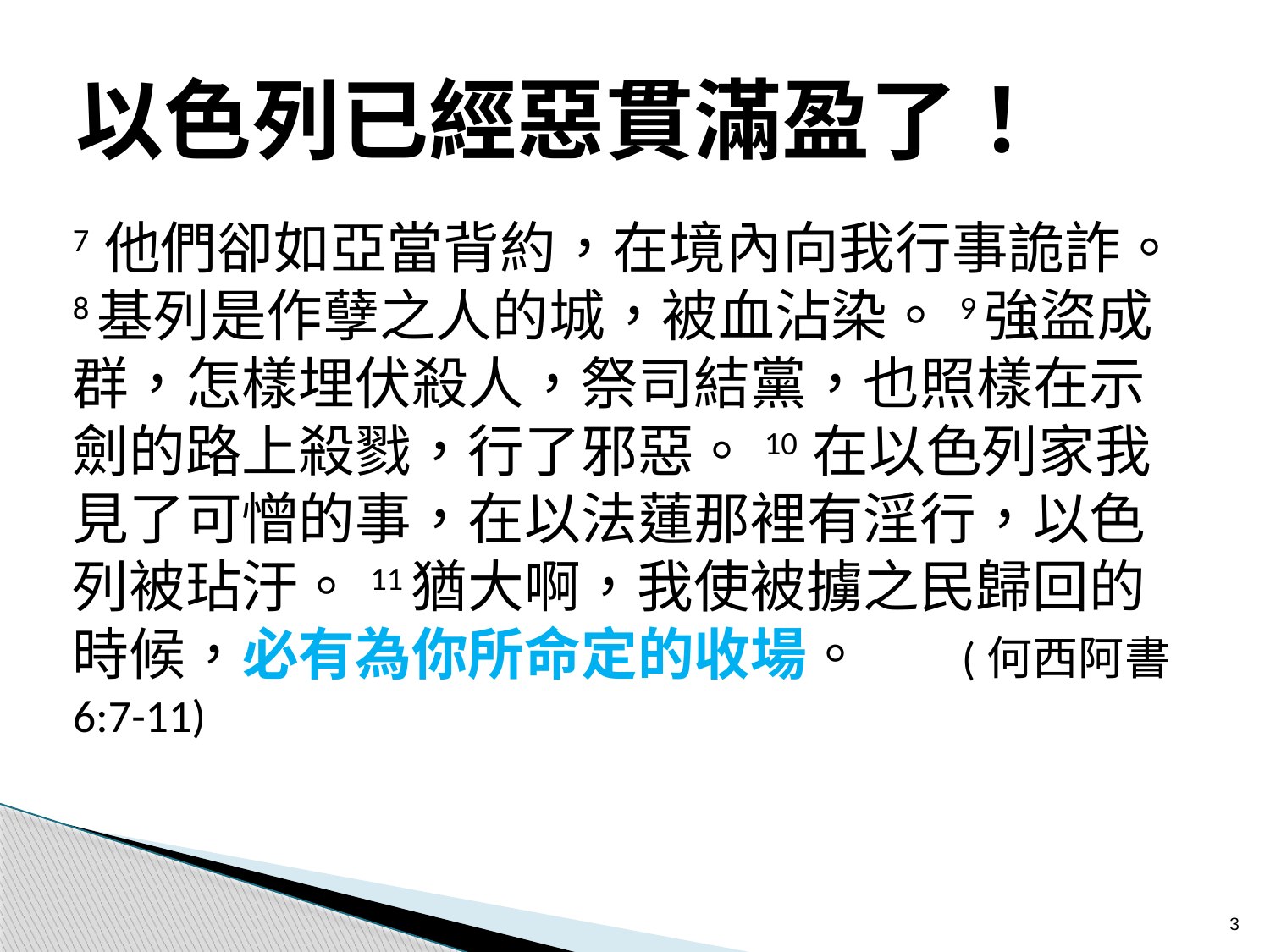

# 以色列已經惡貫滿盈了！
7 他們卻如亞當背約，在境內向我行事詭詐。8基列是作孽之人的城，被血沾染。 9強盜成群，怎樣埋伏殺人，祭司結黨，也照樣在示劍的路上殺戮，行了邪惡。10 在以色列家我見了可憎的事，在以法蓮那裡有淫行，以色列被玷汙。 11猶大啊，我使被擄之民歸回的時候，必有為你所命定的收場。	(何西阿書6:7-11)
3